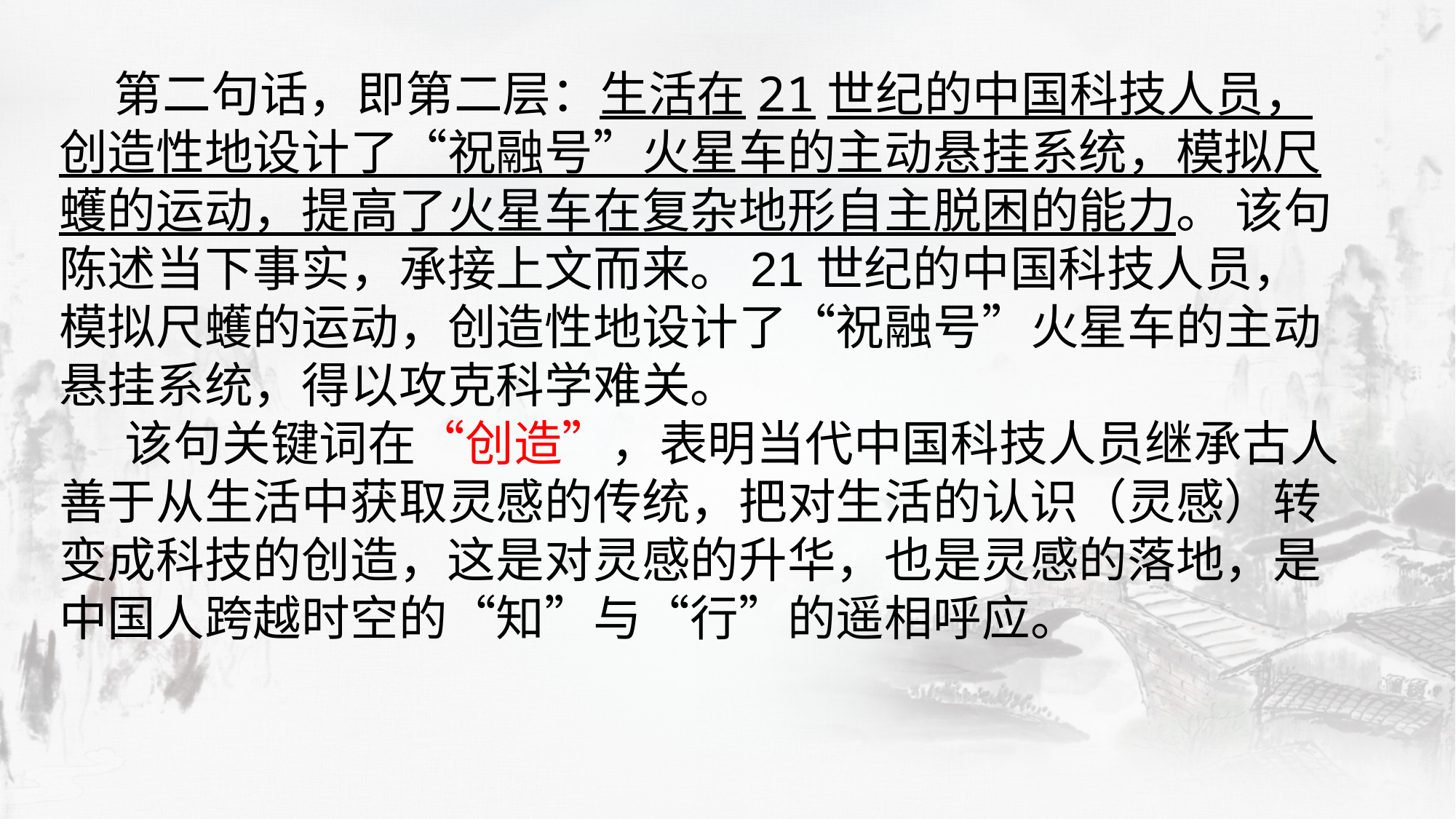

第二句话，即第二层：生活在21世纪的中国科技人员，创造性地设计了“祝融号”火星车的主动悬挂系统，模拟尺蠖的运动，提高了火星车在复杂地形自主脱困的能力。 该句陈述当下事实，承接上文而来。21世纪的中国科技人员，模拟尺蠖的运动，创造性地设计了“祝融号”火星车的主动悬挂系统，得以攻克科学难关。
     该句关键词在“创造”，表明当代中国科技人员继承古人善于从生活中获取灵感的传统，把对生活的认识（灵感）转变成科技的创造，这是对灵感的升华，也是灵感的落地，是中国人跨越时空的“知”与“行”的遥相呼应。